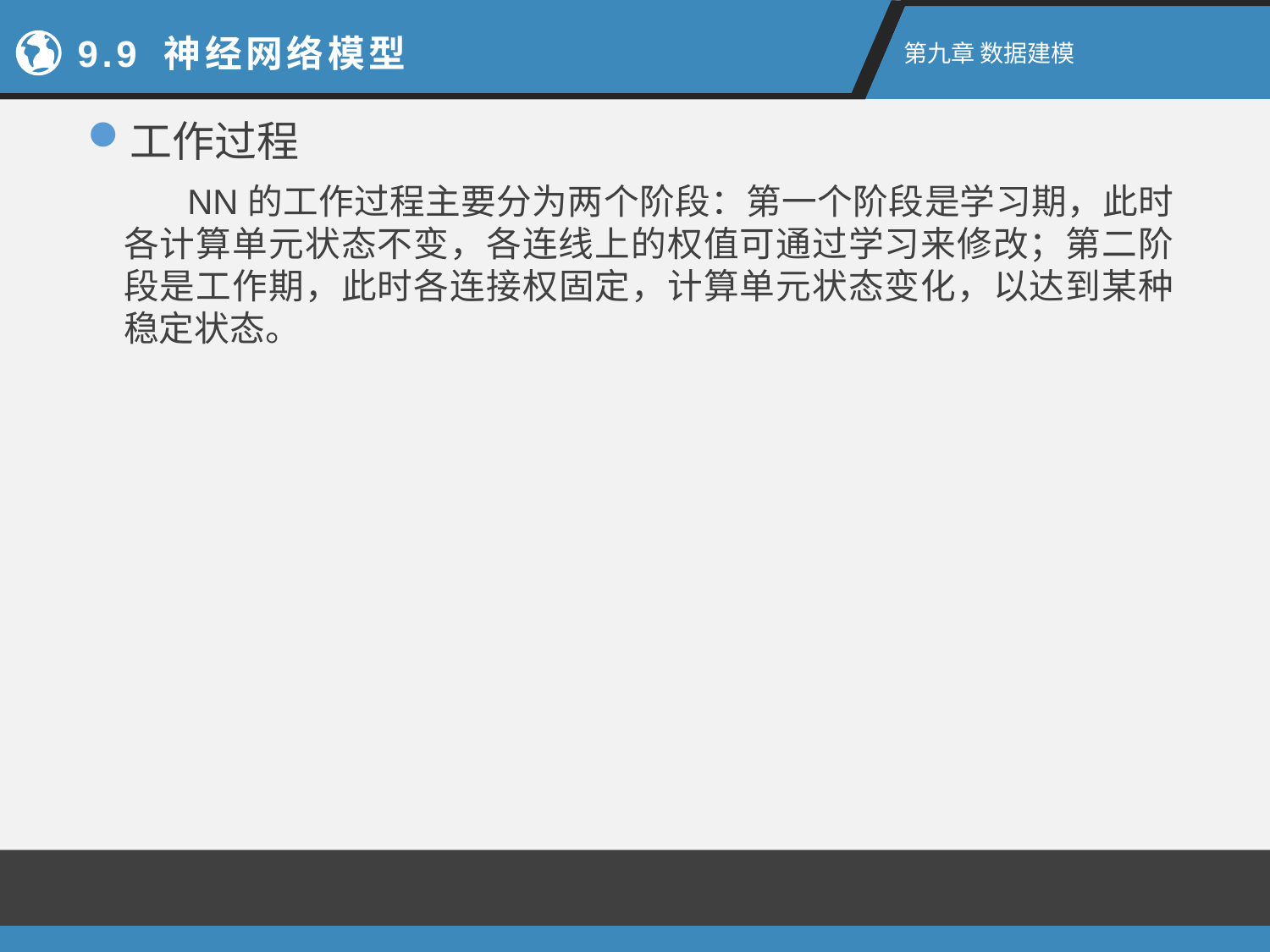

9.9 神经网络模型

第九章 数据建模
工作过程
NN的工作过程主要分为两个阶段：第一个阶段是学习期，此时各计算单元状态不变，各连线上的权值可通过学习来修改；第二阶段是工作期，此时各连接权固定，计算单元状态变化，以达到某种稳定状态。